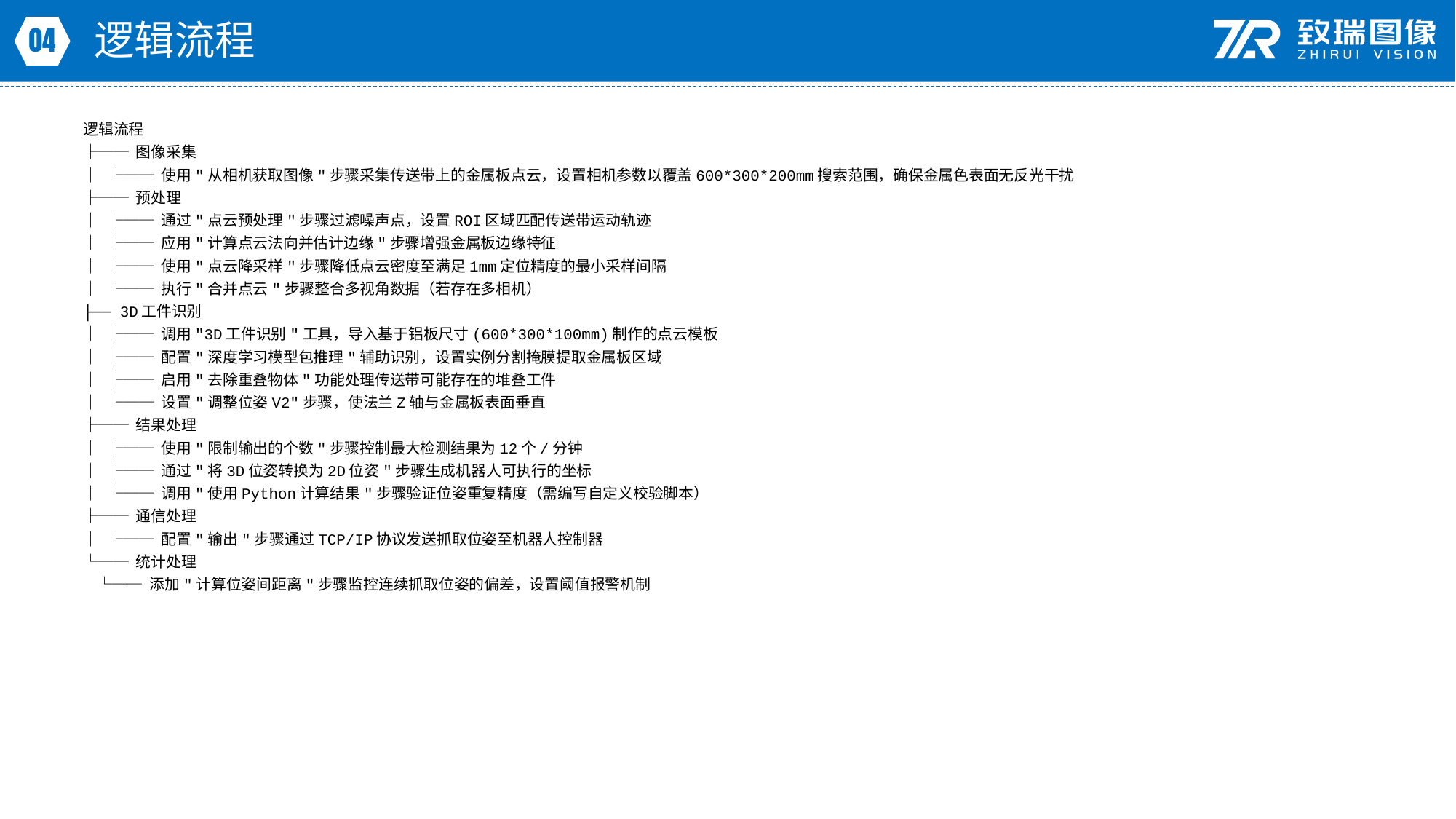

逻辑流程
04

逻辑流程
├── 图像采集
│   └── 使用"从相机获取图像"步骤采集传送带上的金属板点云，设置相机参数以覆盖600*300*200mm搜索范围，确保金属色表面无反光干扰
├── 预处理
│   ├── 通过"点云预处理"步骤过滤噪声点，设置ROI区域匹配传送带运动轨迹
│   ├── 应用"计算点云法向并估计边缘"步骤增强金属板边缘特征
│   ├── 使用"点云降采样"步骤降低点云密度至满足1mm定位精度的最小采样间隔
│   └── 执行"合并点云"步骤整合多视角数据（若存在多相机）
├── 3D工件识别
│   ├── 调用"3D工件识别"工具，导入基于铝板尺寸(600*300*100mm)制作的点云模板
│   ├── 配置"深度学习模型包推理"辅助识别，设置实例分割掩膜提取金属板区域
│   ├── 启用"去除重叠物体"功能处理传送带可能存在的堆叠工件
│   └── 设置"调整位姿V2"步骤，使法兰Z轴与金属板表面垂直
├── 结果处理
│   ├── 使用"限制输出的个数"步骤控制最大检测结果为12个/分钟
│   ├── 通过"将3D位姿转换为2D位姿"步骤生成机器人可执行的坐标
│   └── 调用"使用Python计算结果"步骤验证位姿重复精度（需编写自定义校验脚本）
├── 通信处理
│   └── 配置"输出"步骤通过TCP/IP协议发送抓取位姿至机器人控制器
└── 统计处理
    └── 添加"计算位姿间距离"步骤监控连续抓取位姿的偏差，设置阈值报警机制